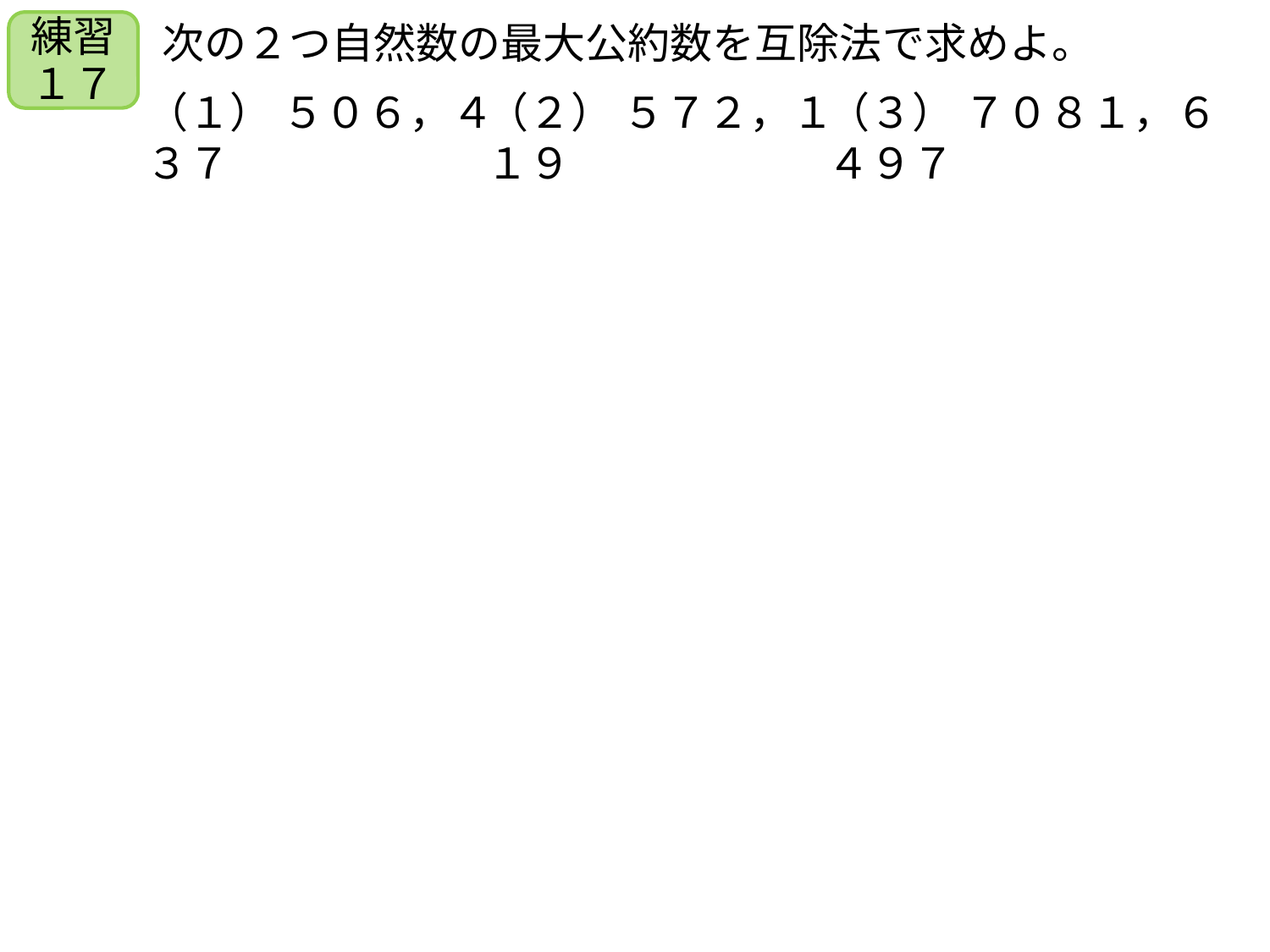

次の２つ自然数の最大公約数を互除法で求めよ。
練習１７
（１） ５０６，４３７
（２） ５７２，１１９
（３） ７０８１，６４９７